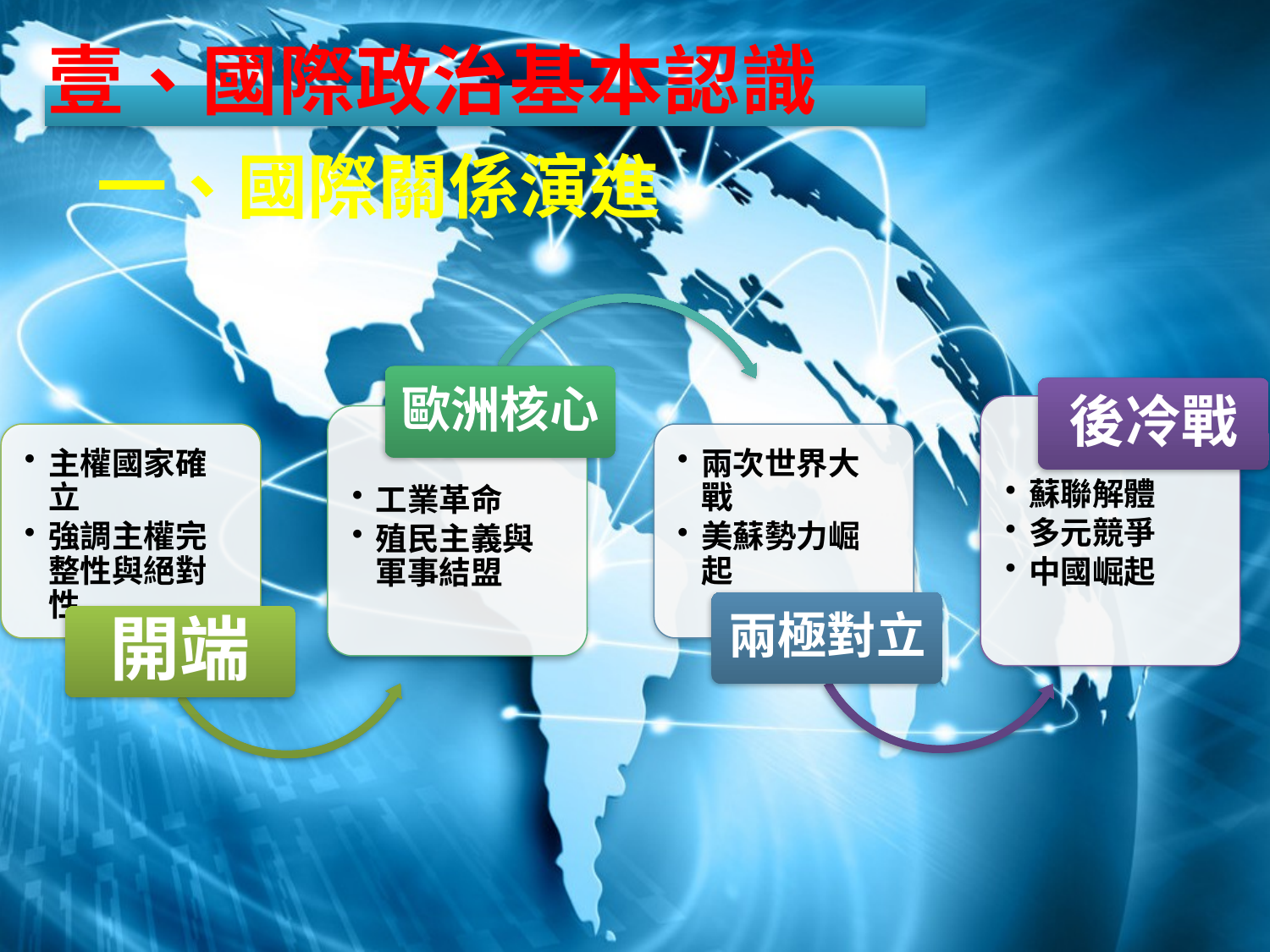

壹、國際政治基本認識

  一、國際關係演進
主權國家確立
強調主權完整性與絕對性
開端
工業革命
殖民主義與軍事結盟
歐洲核心
兩次世界大戰
美蘇勢力崛起
兩極對立
蘇聯解體
多元競爭
中國崛起
後冷戰